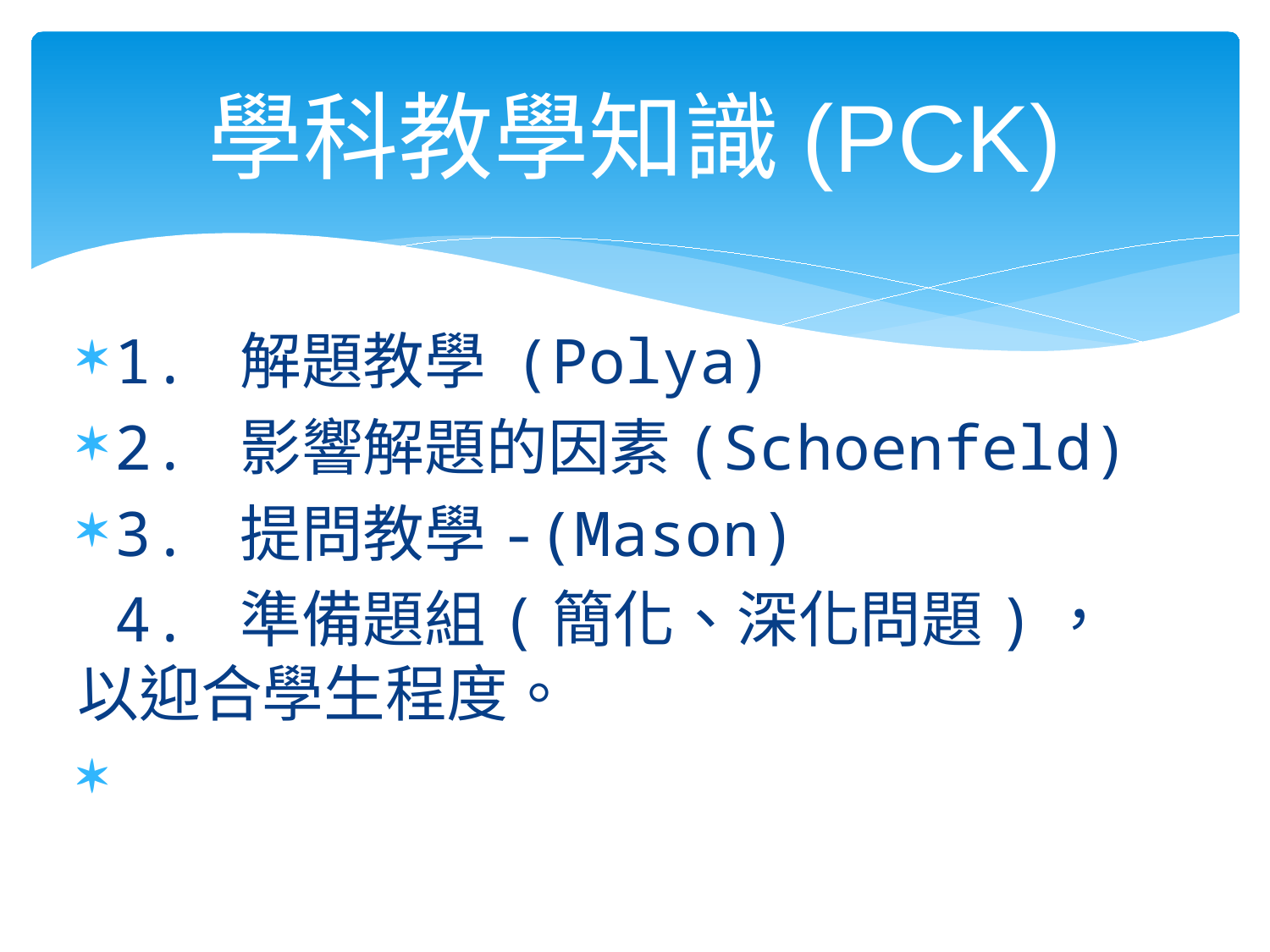

# 學科教學知識(PCK)
1. 解題教學 (Polya)
2. 影響解題的因素(Schoenfeld)
3. 提問教學-(Mason)
 4. 準備題組(簡化、深化問題)，以迎合學生程度。